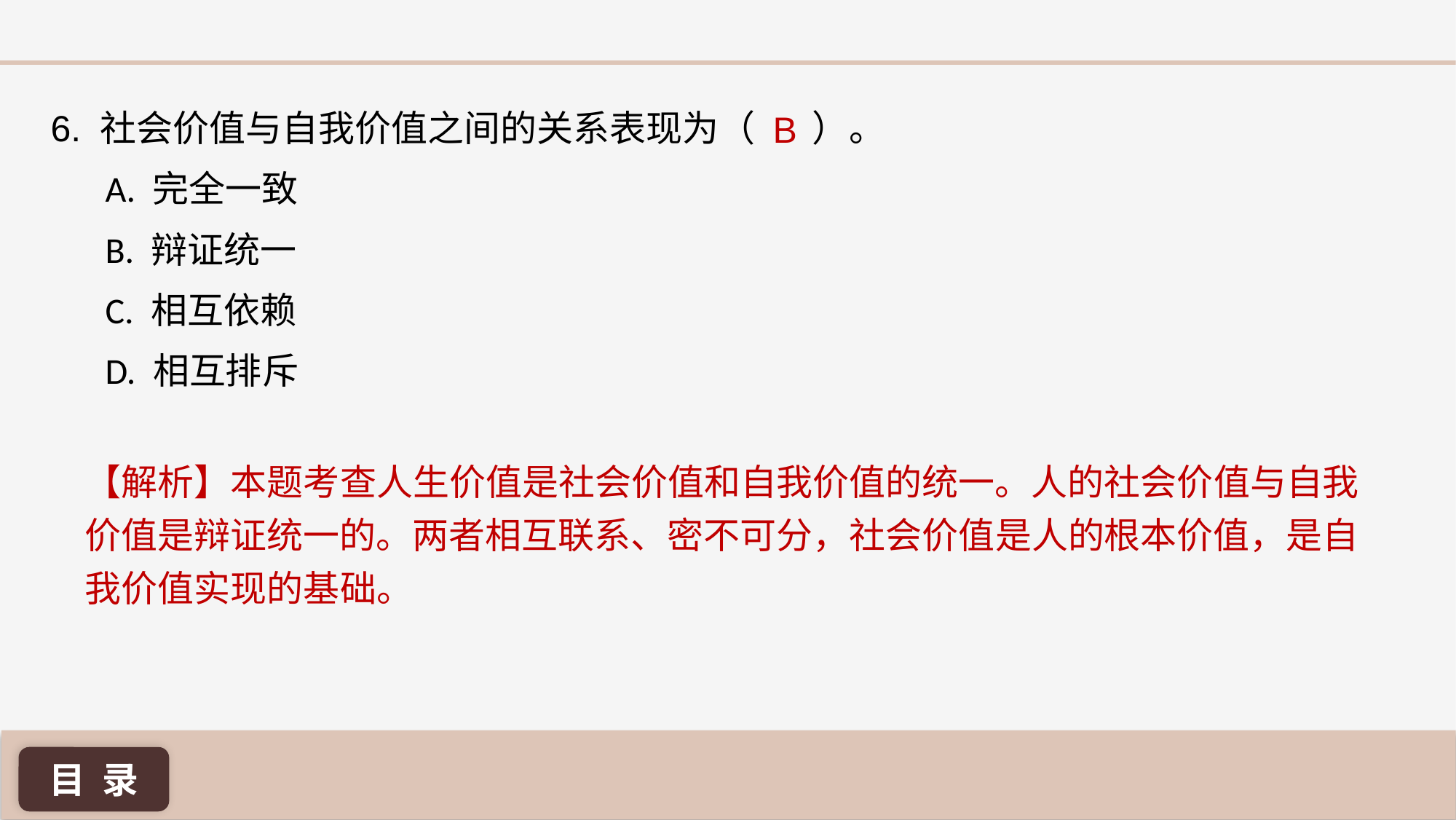

6. 社会价值与自我价值之间的关系表现为（       ）。
A. 完全一致
B. 辩证统一
C. 相互依赖
D. 相互排斥
B
【解析】本题考查人生价值是社会价值和自我价值的统一。人的社会价值与自我价值是辩证统一的。两者相互联系、密不可分，社会价值是人的根本价值，是自我价值实现的基础。